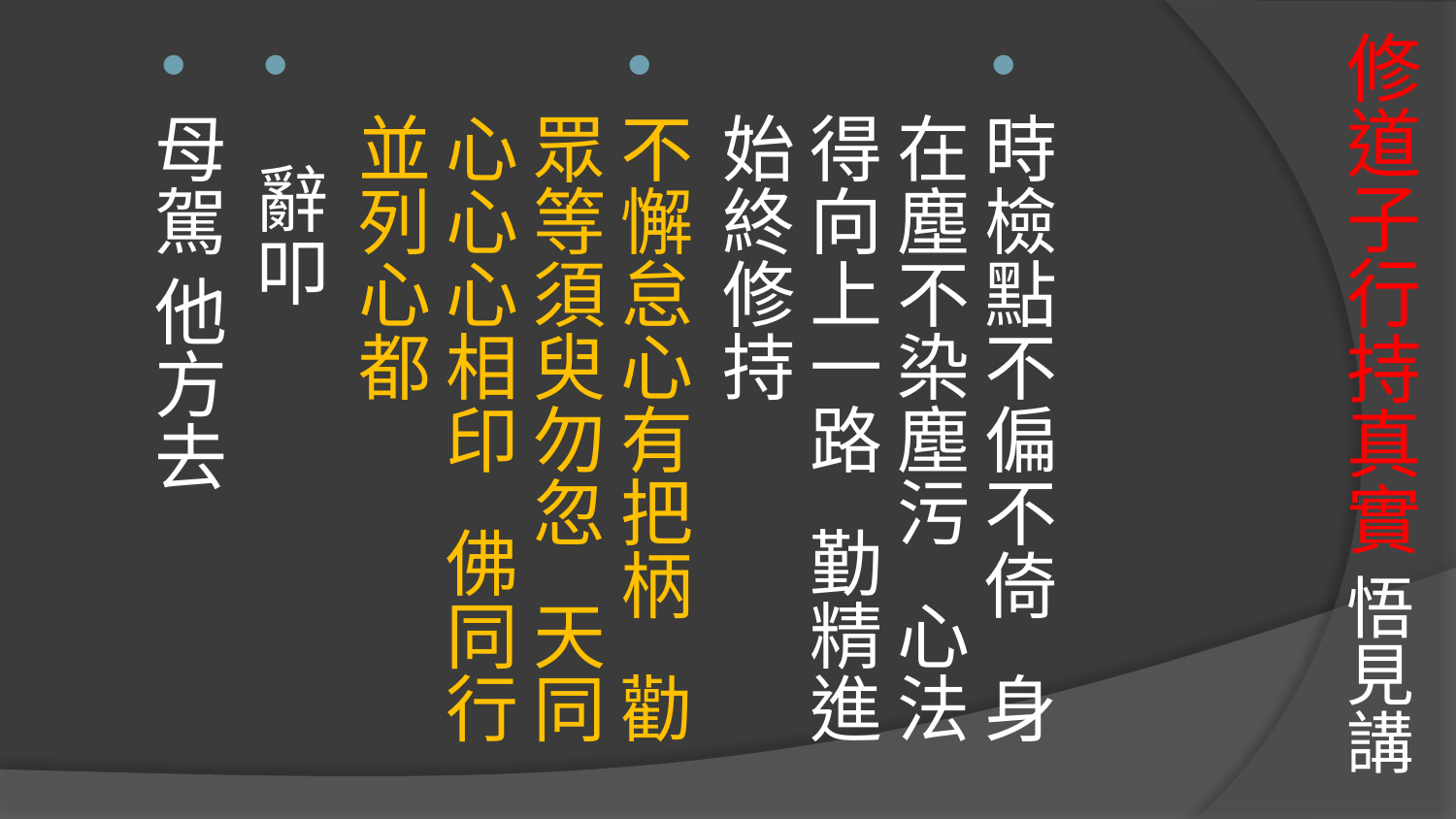

# 修道子行持真實 悟見講
時檢點不偏不倚   身在塵不染塵污   心法得向上一路   勤精進始終修持
不懈怠心有把柄   勸眾等須臾勿忽   天同心心心相印   佛同行並列心都
  辭叩
母駕 他方去